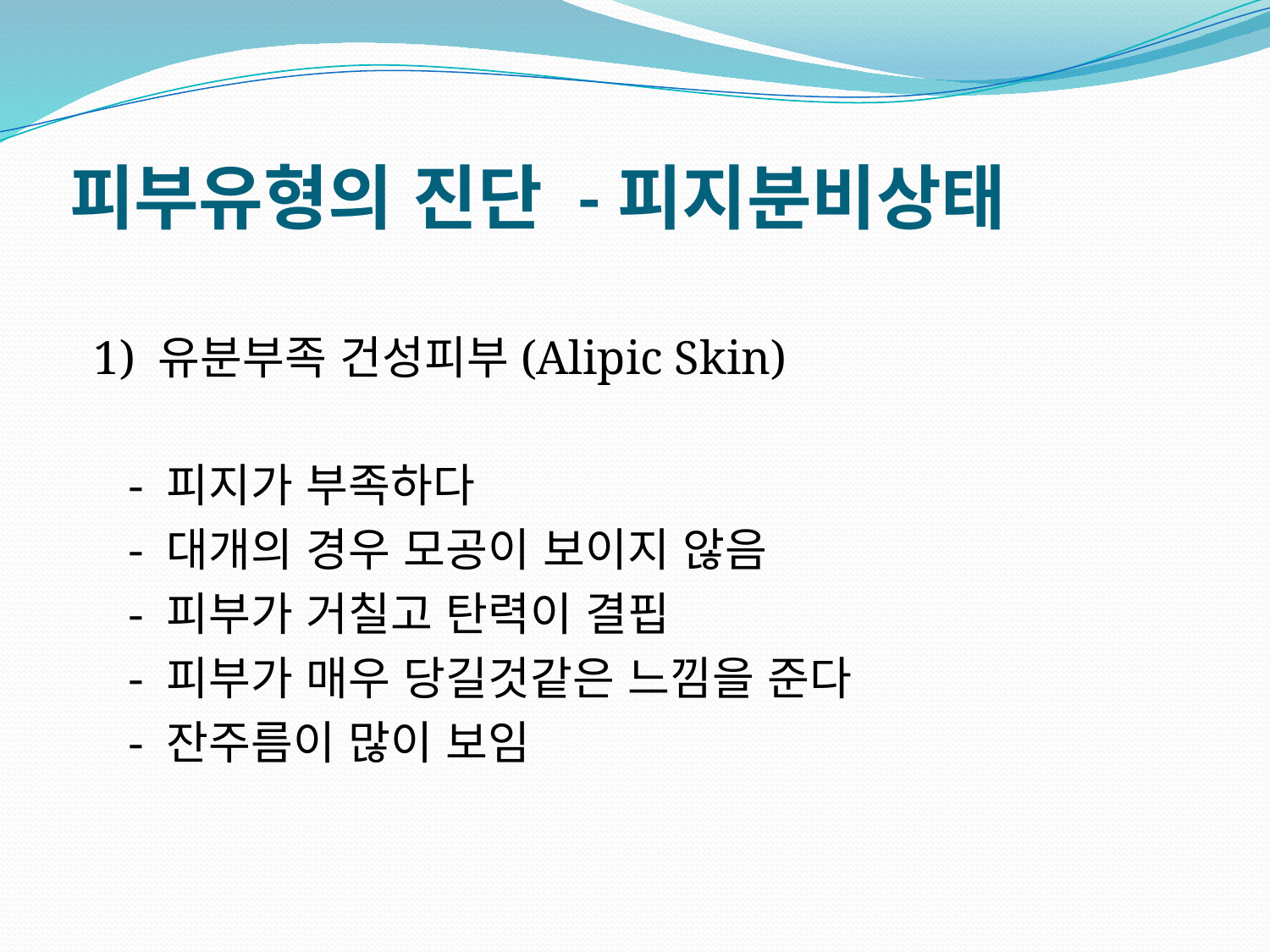

# 피부유형의 진단 -피지분비상태

 1) 유분부족 건성피부(Alipic Skin)

    - 피지가 부족하다
    - 대개의 경우 모공이 보이지 않음
    - 피부가 거칠고 탄력이 결핍
    - 피부가 매우 당길것같은 느낌을 준다
    - 잔주름이 많이 보임